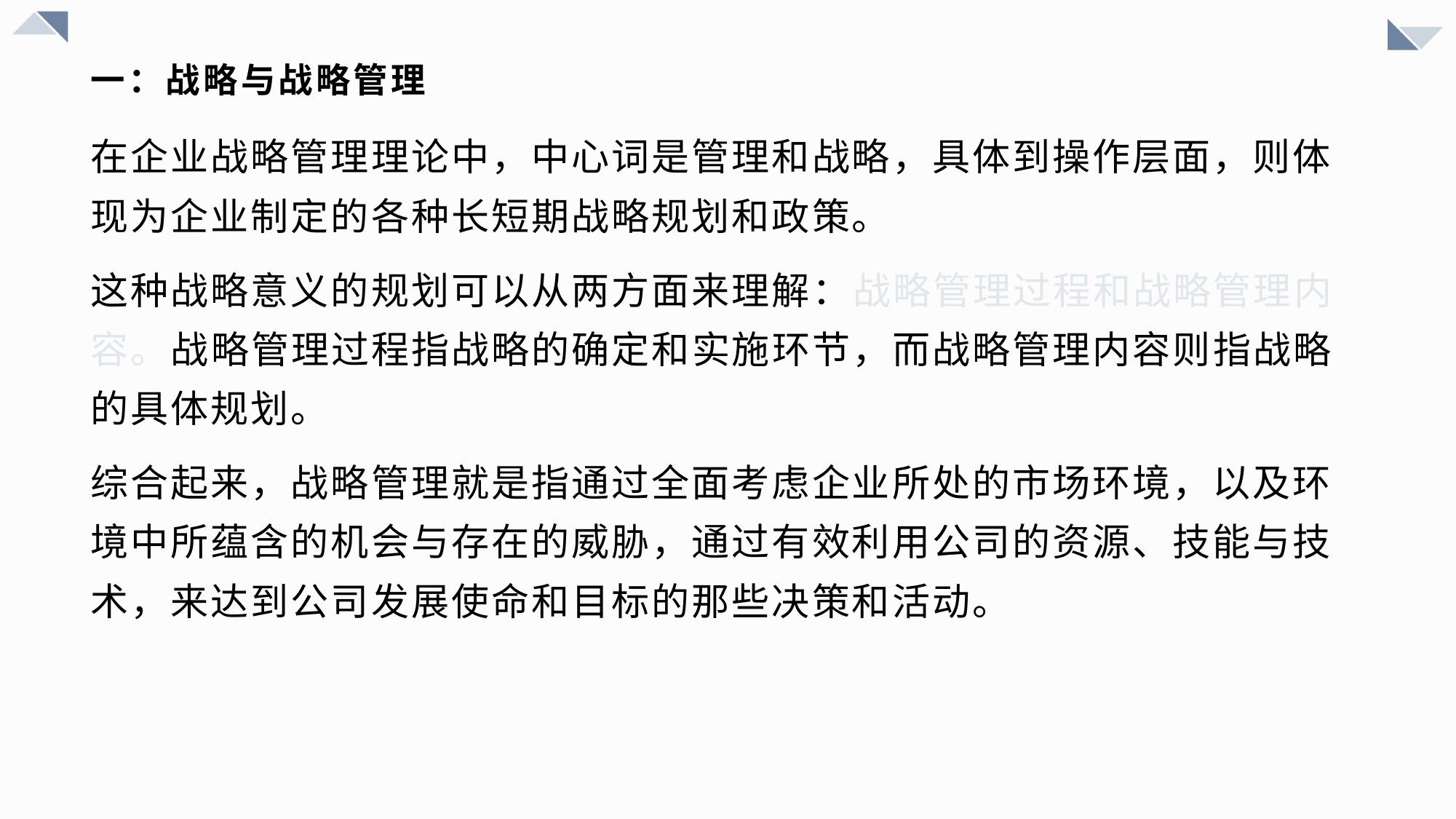

# 一：战略与战略管理
在企业战略管理理论中，中心词是管理和战略，具体到操作层面，则体现为企业制定的各种长短期战略规划和政策。
这种战略意义的规划可以从两方面来理解：战略管理过程和战略管理内容。战略管理过程指战略的确定和实施环节，而战略管理内容则指战略的具体规划。
综合起来，战略管理就是指通过全面考虑企业所处的市场环境，以及环境中所蕴含的机会与存在的威胁，通过有效利用公司的资源、技能与技术，来达到公司发展使命和目标的那些决策和活动。